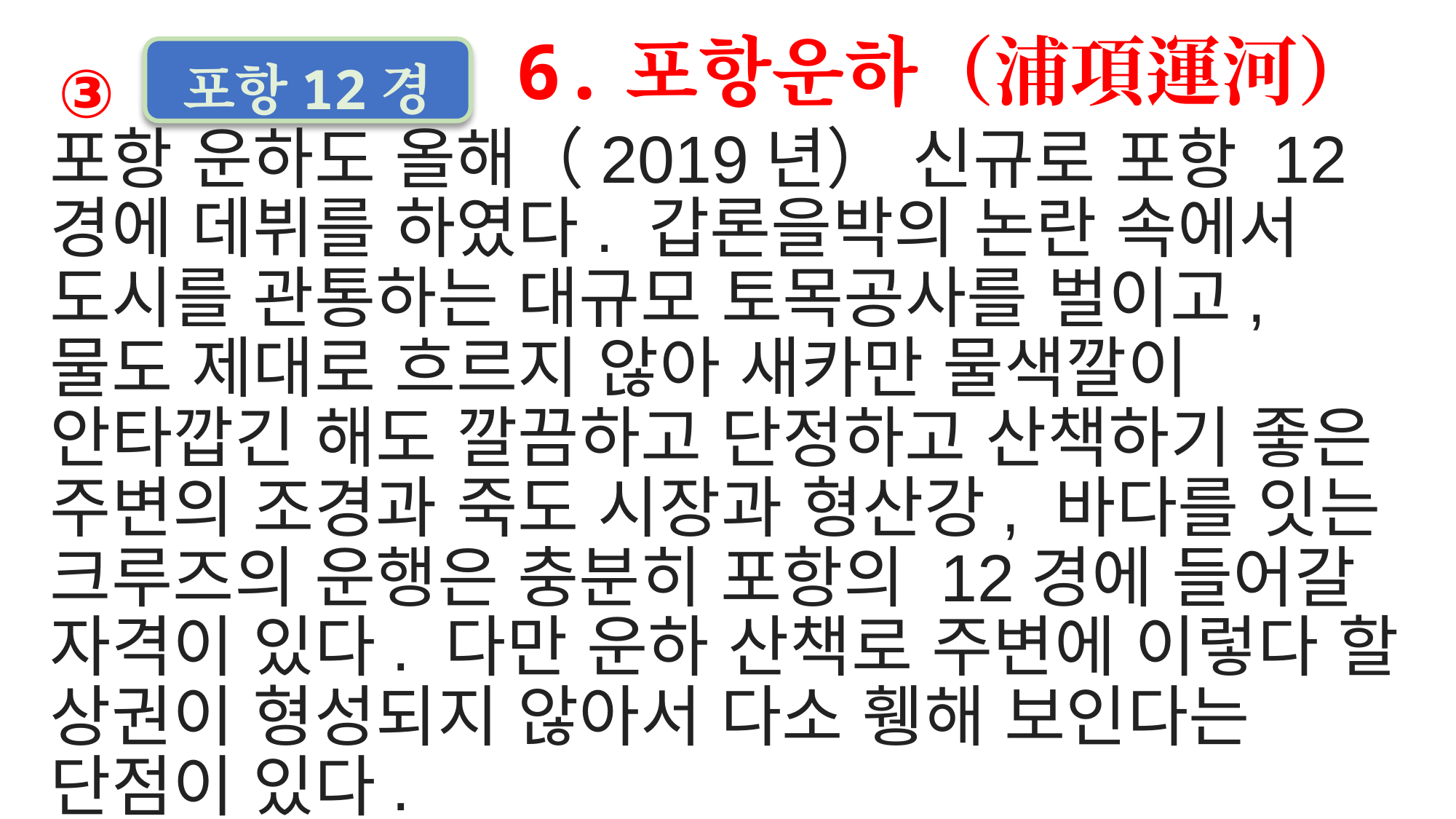

③
6.포항운하（浦項運河）
포항12경
포항 운하도 올해（2019년） 신규로 포항 12경에 데뷔를 하였다. 갑론을박의 논란 속에서 도시를 관통하는 대규모 토목공사를 벌이고, 물도 제대로 흐르지 않아 새카만 물색깔이 안타깝긴 해도 깔끔하고 단정하고 산책하기 좋은 주변의 조경과 죽도 시장과 형산강, 바다를 잇는 크루즈의 운행은 충분히 포항의 12경에 들어갈 자격이 있다. 다만 운하 산책로 주변에 이렇다 할 상권이 형성되지 않아서 다소 휑해 보인다는 단점이 있다.